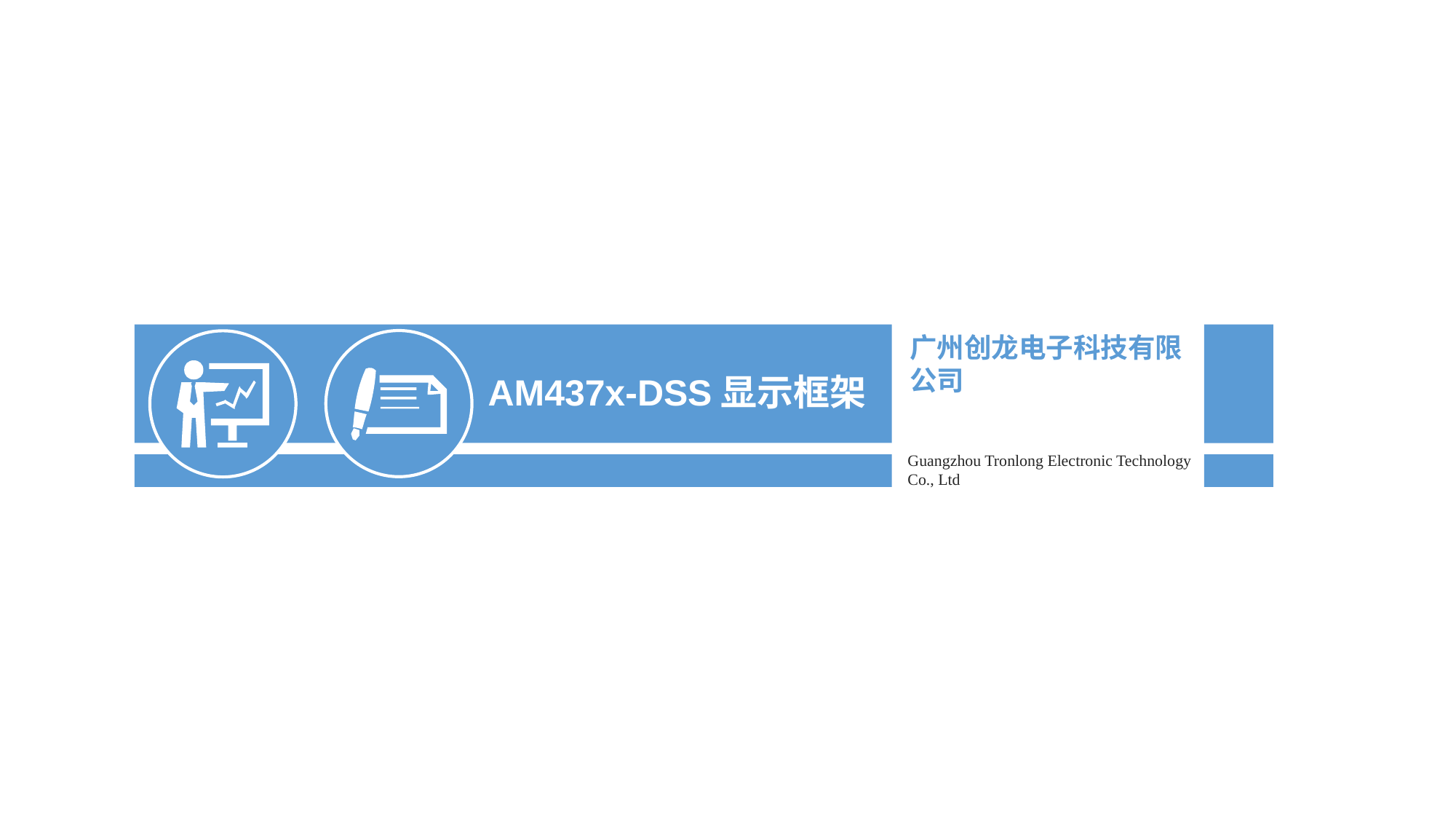

AM437x-DSS显示框架

广州创龙电子科技有限公司

Guangzhou Tronlong Electronic Technology Co., Ltd